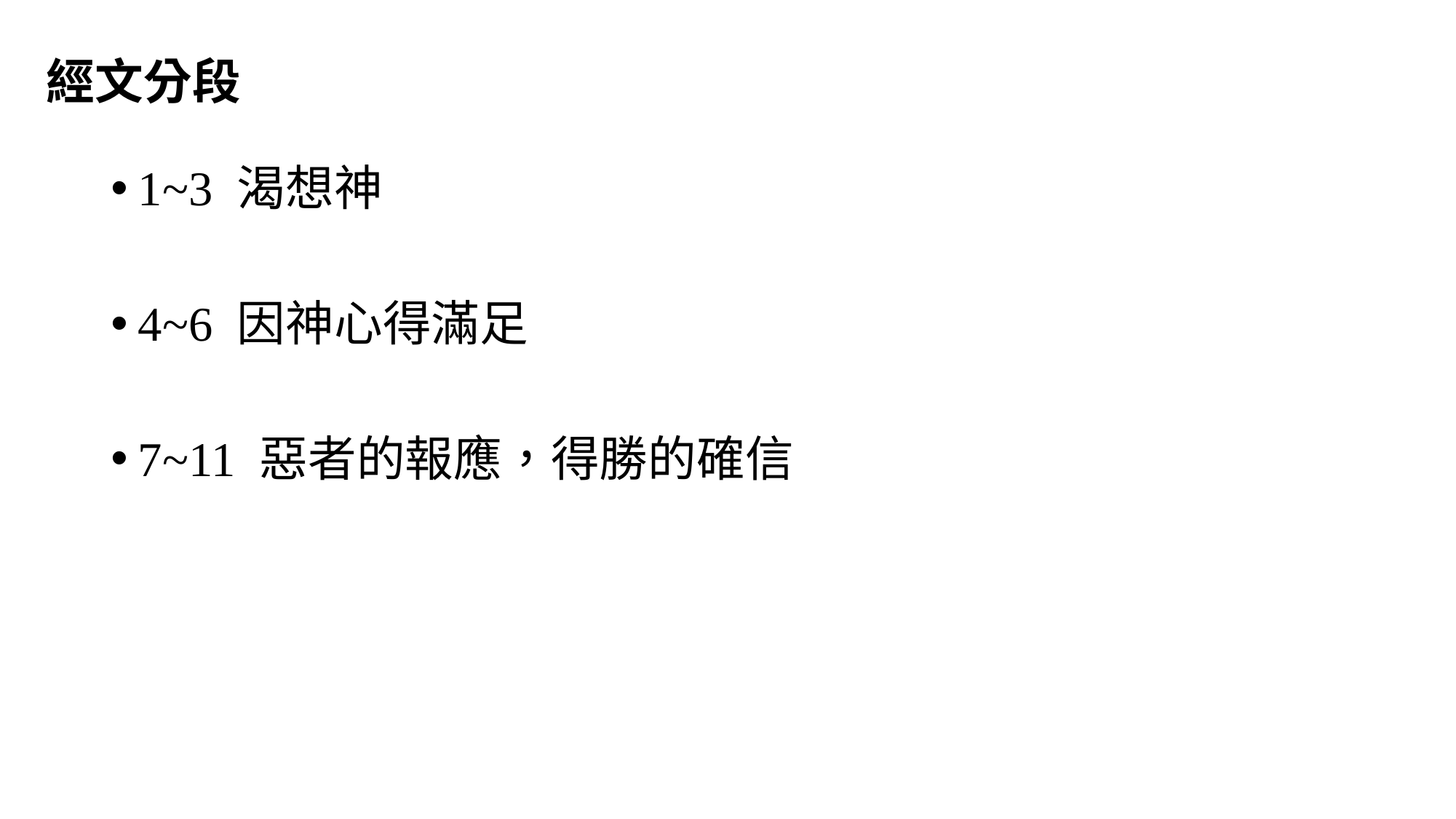

經文分段

1~3 渴想神

4~6 因神心得滿足

7~11 惡者的報應，得勝的確信